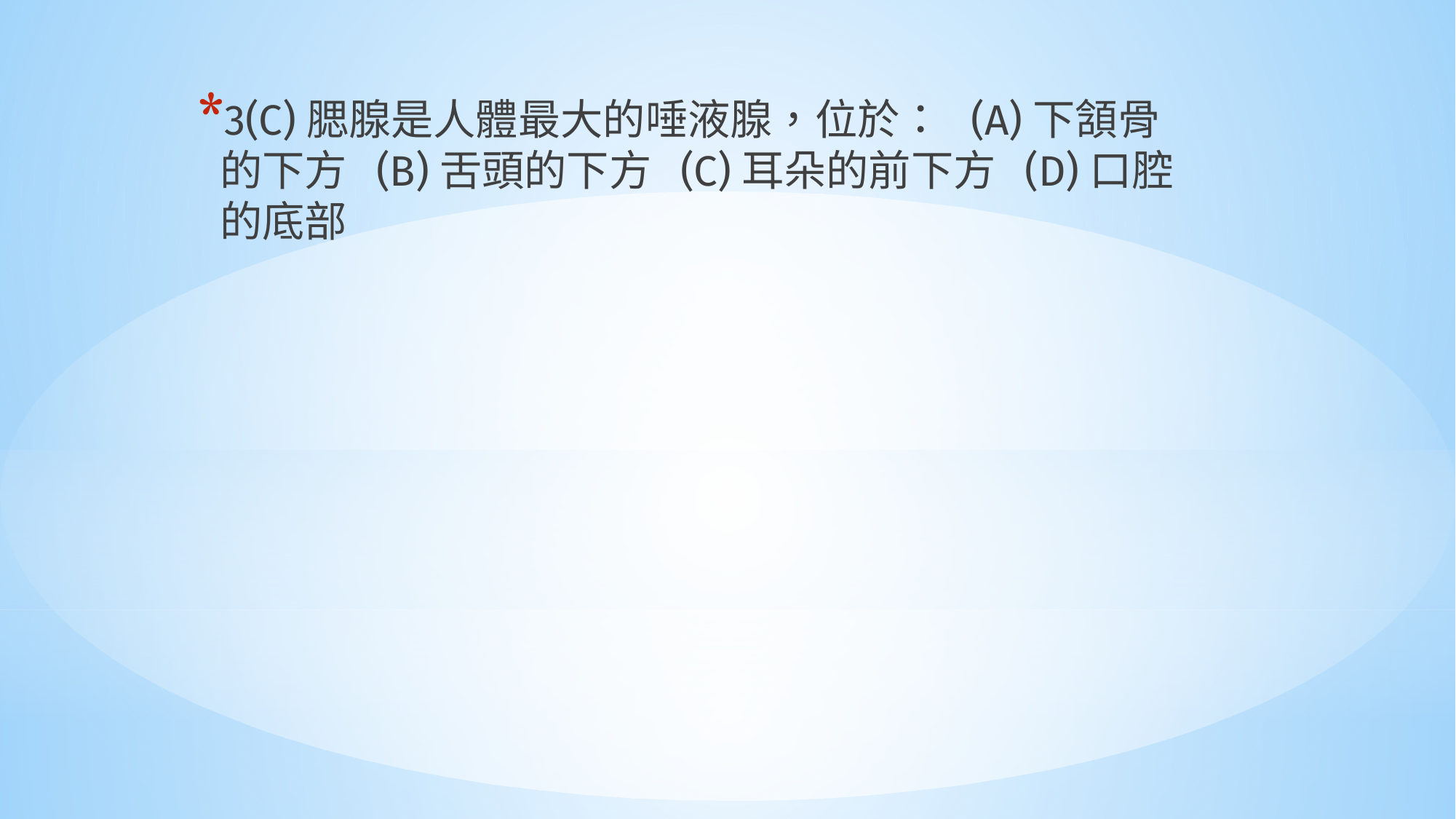

3(C)腮腺是人體最大的唾液腺，位於：  (A)下頷骨的下方  (B)舌頭的下方  (C)耳朵的前下方  (D)口腔的底部
#